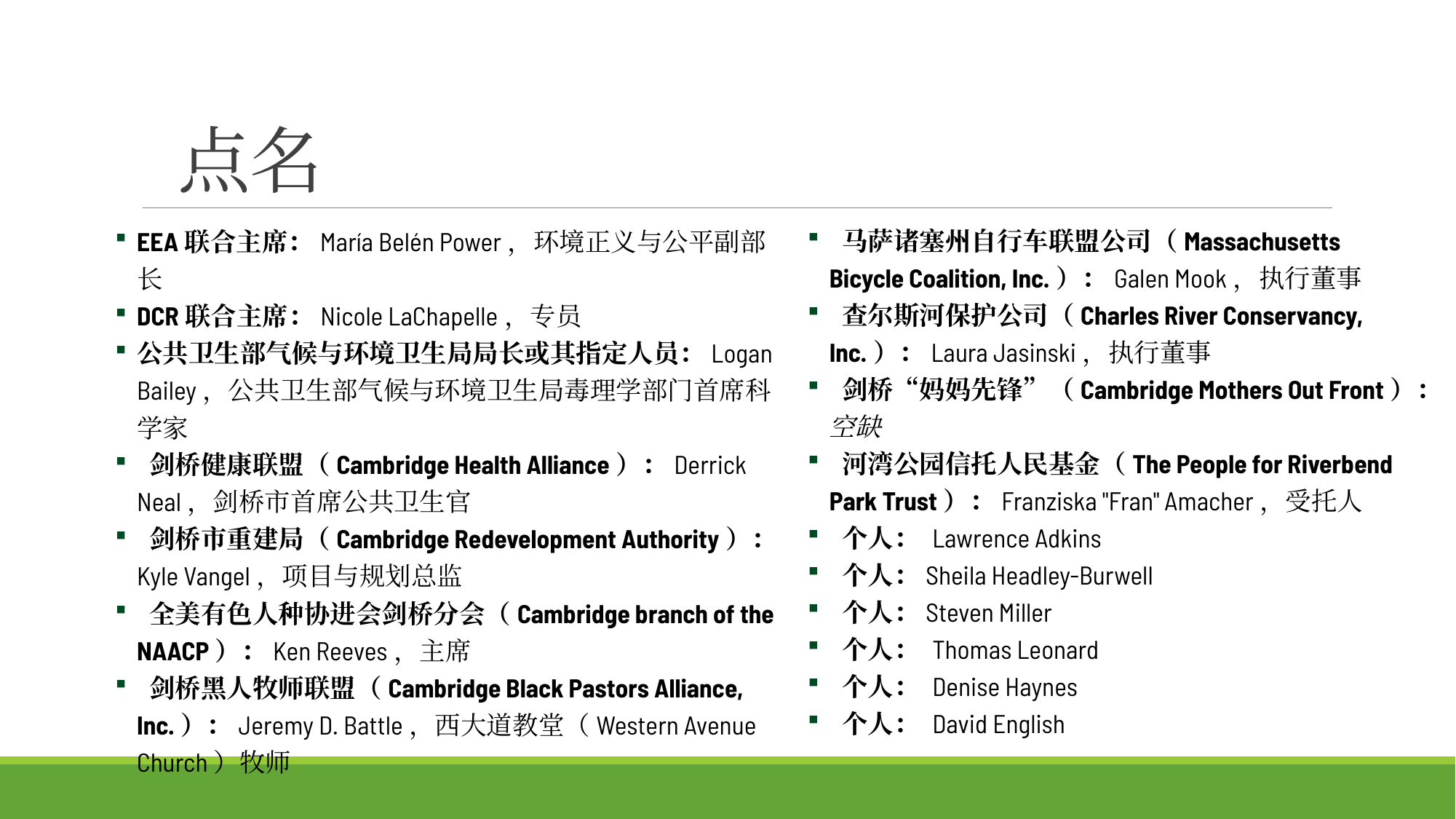

# 点名
 马萨诸塞州自行车联盟公司（Massachusetts Bicycle Coalition, Inc.）：Galen Mook，执行董事
 查尔斯河保护公司（Charles River Conservancy, Inc.）：Laura Jasinski，执行董事
 剑桥“妈妈先锋”（Cambridge Mothers Out Front）：空缺
 河湾公园信托人民基金（The People for Riverbend Park Trust）：Franziska "Fran" Amacher，受托人
 个人： Lawrence Adkins
 个人：Sheila Headley-Burwell
 个人：Steven Miller
 个人： Thomas Leonard
 个人： Denise Haynes
 个人： David English
EEA联合主席：María Belén Power，环境正义与公平副部长
DCR联合主席：Nicole LaChapelle，专员
公共卫生部气候与环境卫生局局长或其指定人员：Logan Bailey，公共卫生部气候与环境卫生局毒理学部门首席科学家
 剑桥健康联盟（Cambridge Health Alliance）：Derrick Neal，剑桥市首席公共卫生官
 剑桥市重建局（Cambridge Redevelopment Authority）：Kyle Vangel，项目与规划总监
 全美有色人种协进会剑桥分会（Cambridge branch of the NAACP）：Ken Reeves，主席
 剑桥黑人牧师联盟（Cambridge Black Pastors Alliance, Inc.）：Jeremy D. Battle，西大道教堂（Western Avenue Church）牧师